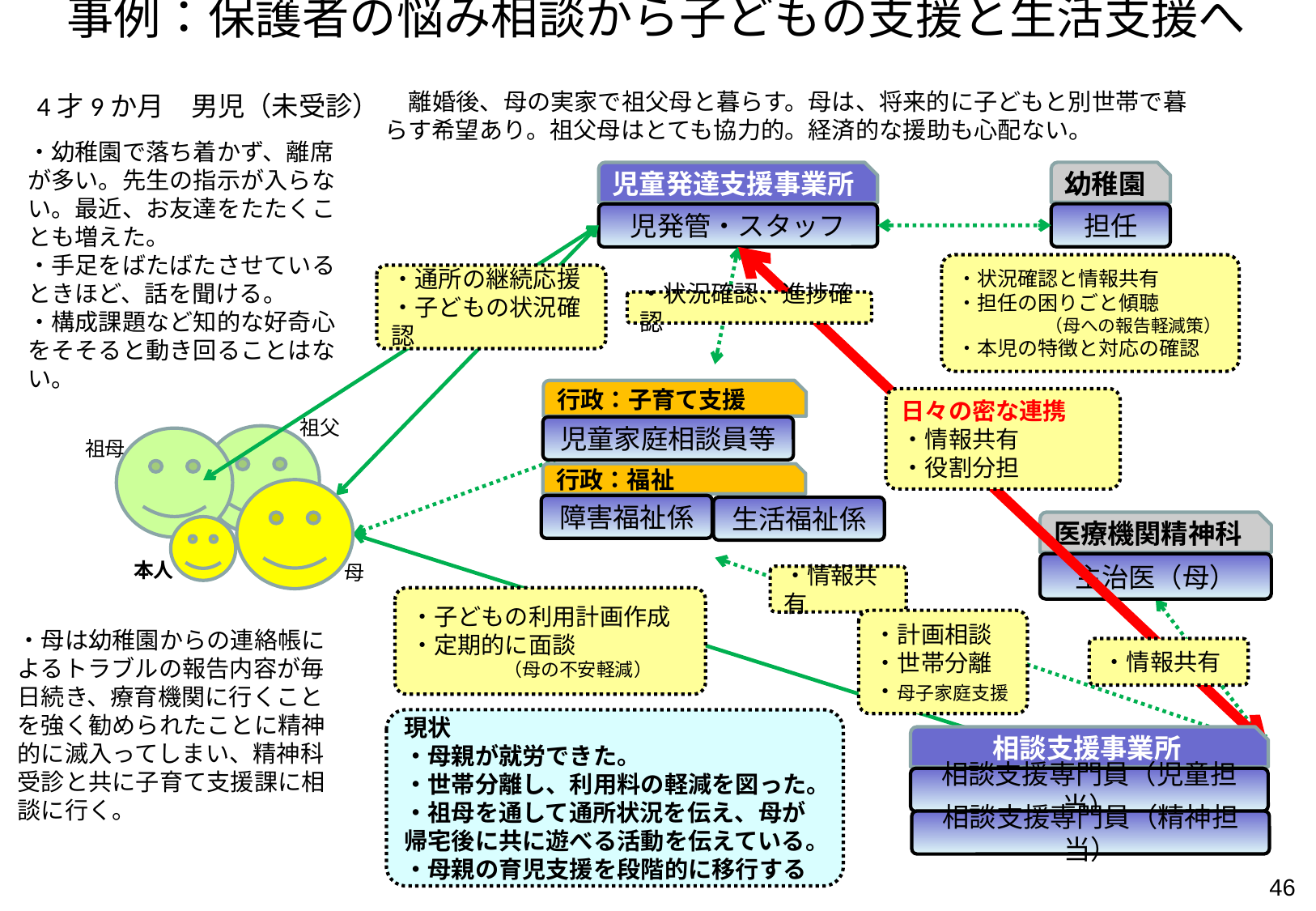

事例：保護者の悩み相談から子どもの支援と生活支援へ
4才9か月　男児（未受診）
　離婚後、母の実家で祖父母と暮らす。母は、将来的に子どもと別世帯で暮らす希望あり。祖父母はとても協力的。経済的な援助も心配ない。
・幼稚園で落ち着かず、離席が多い。先生の指示が入らない。最近、お友達をたたくことも増えた。
・手足をばたばたさせているときほど、話を聞ける。
・構成課題など知的な好奇心をそそると動き回ることはない。
幼稚園
担任
児童発達支援事業所
児発管・スタッフ
・状況確認と情報共有
・担任の困りごと傾聴
　　　　　（母への報告軽減策）
・本児の特徴と対応の確認
・通所の継続応援
・子どもの状況確認
・状況確認、進捗確認
行政：子育て支援
児童家庭相談員等
行政：福祉
障害福祉係
生活福祉係
日々の密な連携
・情報共有
・役割分担
祖父

祖母
本人
母
医療機関精神科
主治医（母）
・情報共有
・子どもの利用計画作成
・定期的に面談
　　　　　（母の不安軽減）
・計画相談
・世帯分離
・母子家庭支援
・母は幼稚園からの連絡帳によるトラブルの報告内容が毎日続き、療育機関に行くことを強く勧められたことに精神的に滅入ってしまい、精神科受診と共に子育て支援課に相談に行く。
・情報共有
現状
・母親が就労できた。
・世帯分離し、利用料の軽減を図った。
・祖母を通して通所状況を伝え、母が帰宅後に共に遊べる活動を伝えている。
・母親の育児支援を段階的に移行する
相談支援事業所
相談支援専門員（児童担当）
相談支援専門員（精神担当）
46